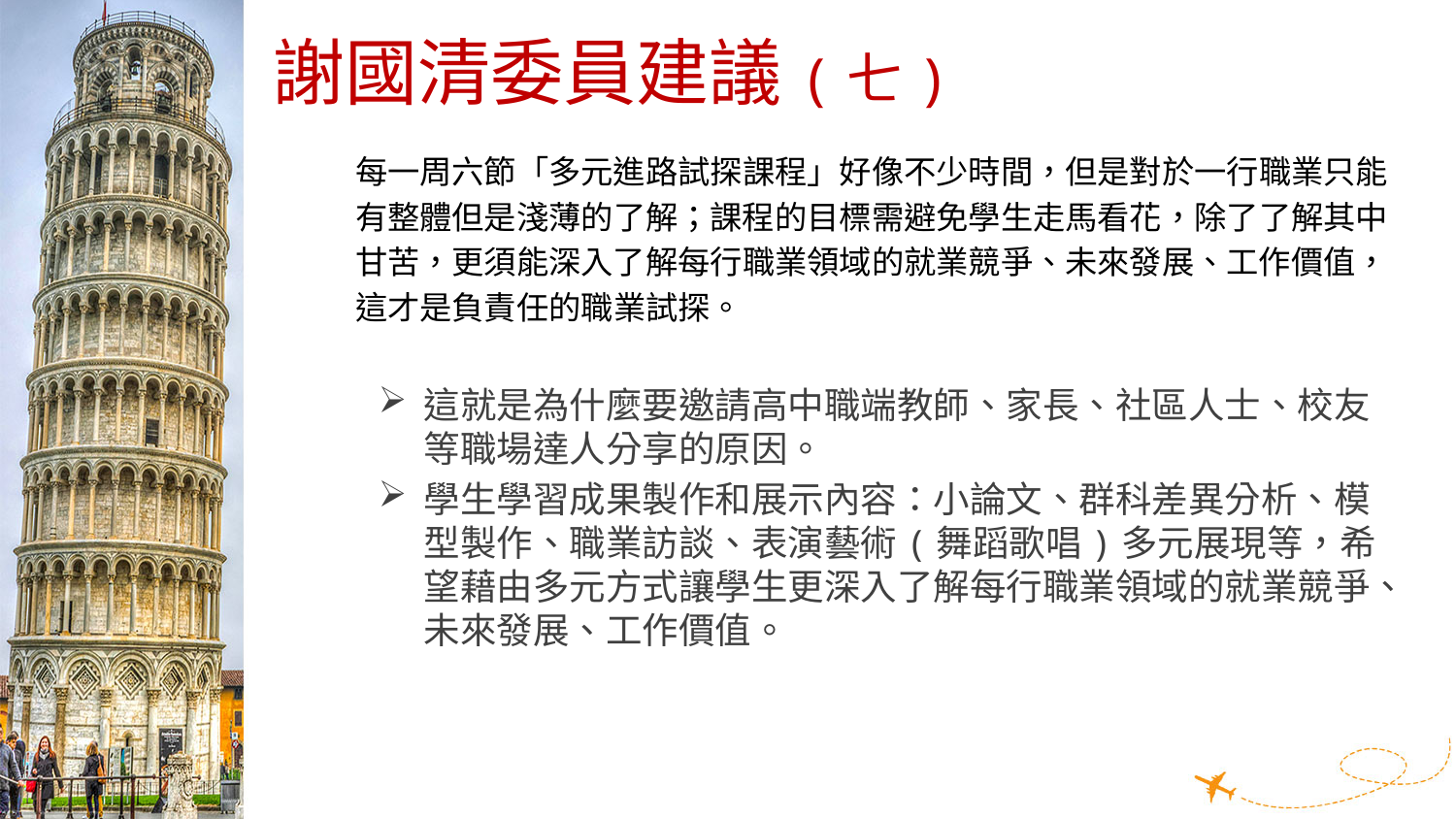

# 謝國清委員建議(七)

每一周六節「多元進路試探課程」好像不少時間，但是對於一行職業只能
有整體但是淺薄的了解；課程的目標需避免學生走馬看花，除了了解其中
甘苦，更須能深入了解每行職業領域的就業競爭、未來發展、工作價值，
這才是負責任的職業試探。
這就是為什麼要邀請高中職端教師、家長、社區人士、校友等職場達人分享的原因。
學生學習成果製作和展示內容：小論文、群科差異分析、模型製作、職業訪談、表演藝術(舞蹈歌唱)多元展現等，希望藉由多元方式讓學生更深入了解每行職業領域的就業競爭、未來發展、工作價值。